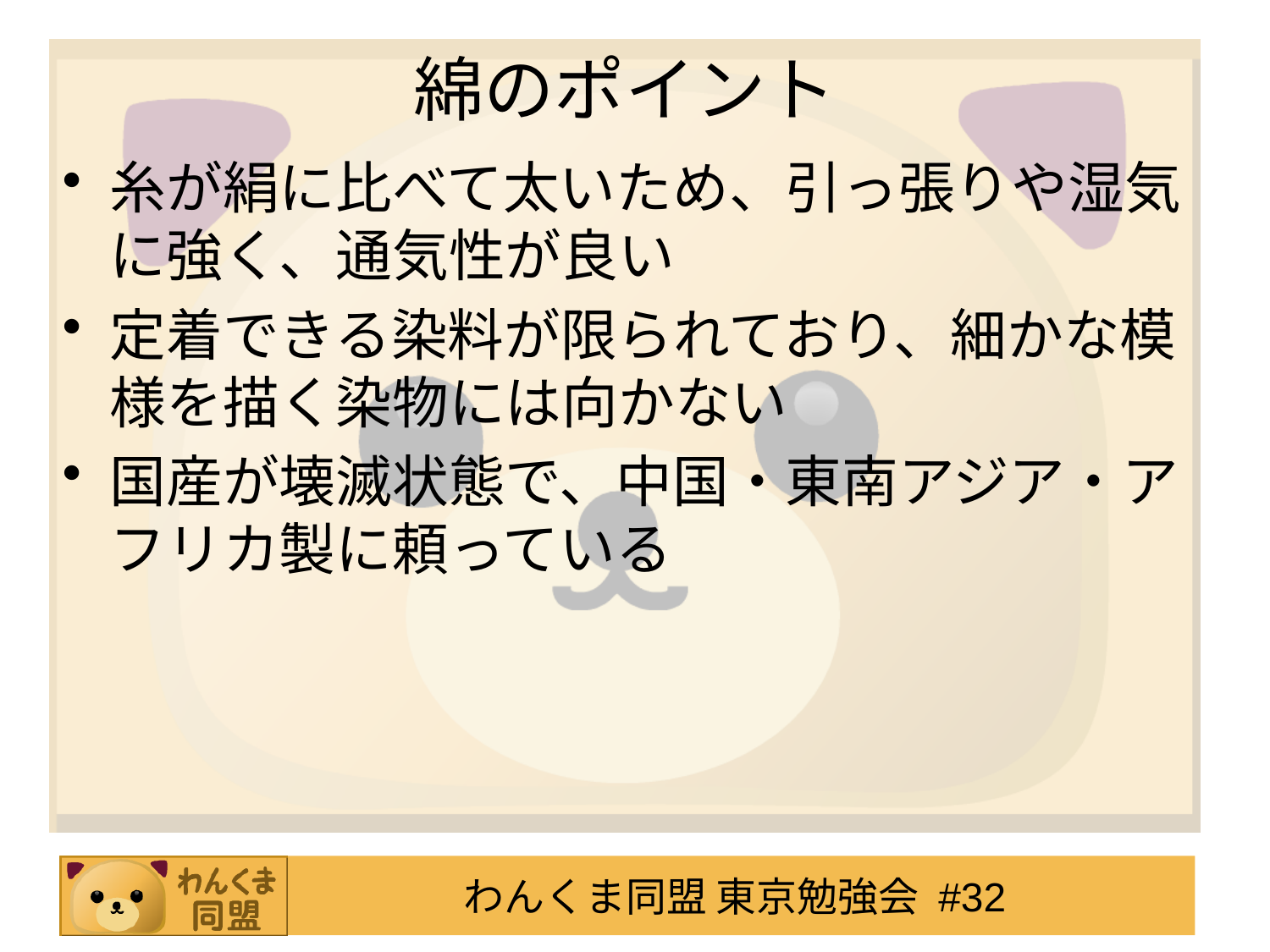

# 綿のポイント
糸が絹に比べて太いため、引っ張りや湿気に強く、通気性が良い
定着できる染料が限られており、細かな模様を描く染物には向かない
国産が壊滅状態で、中国・東南アジア・アフリカ製に頼っている